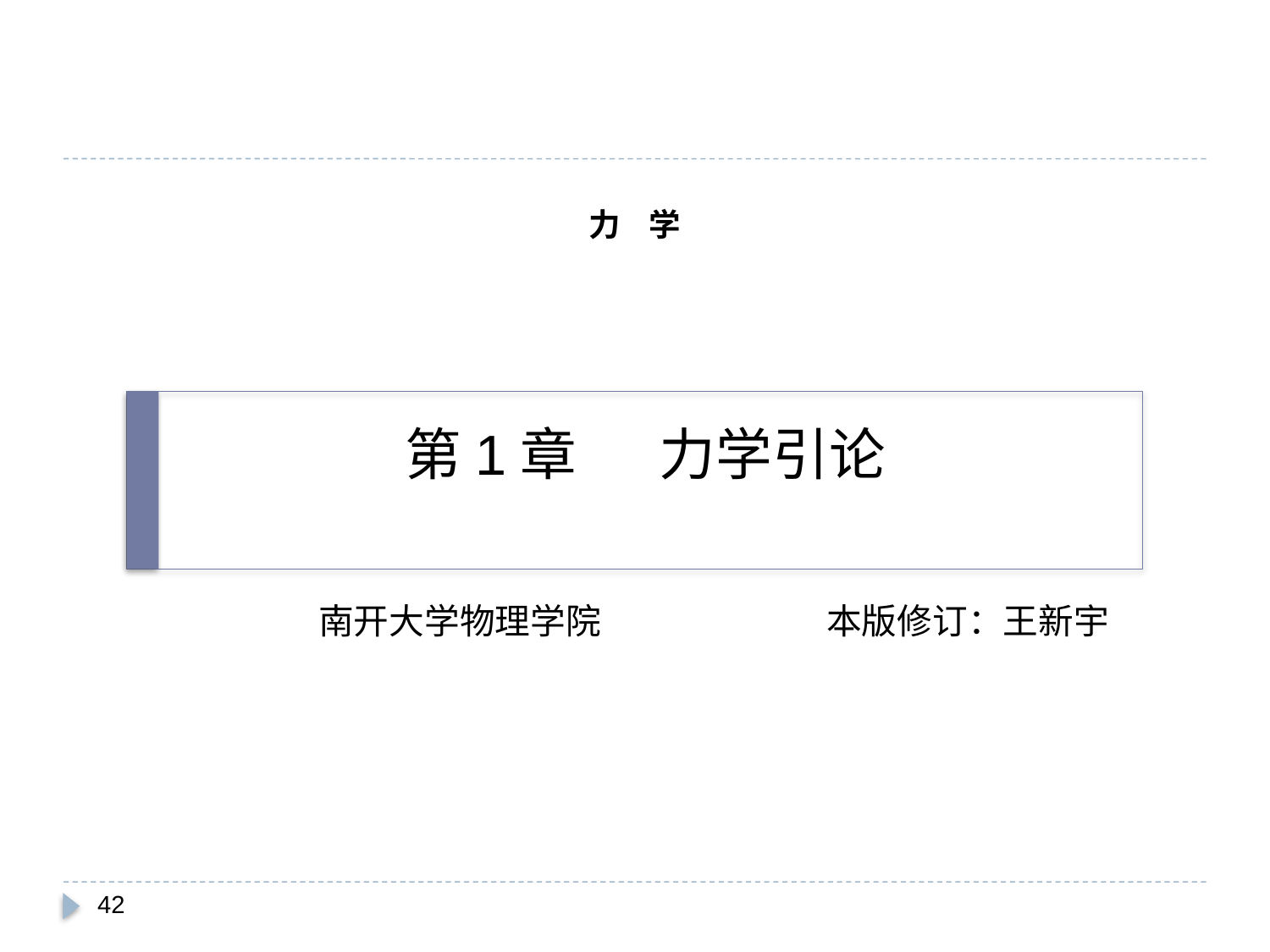

力    学
# 第1章 	力学引论
南开大学物理学院		本版修订：王新宇
42